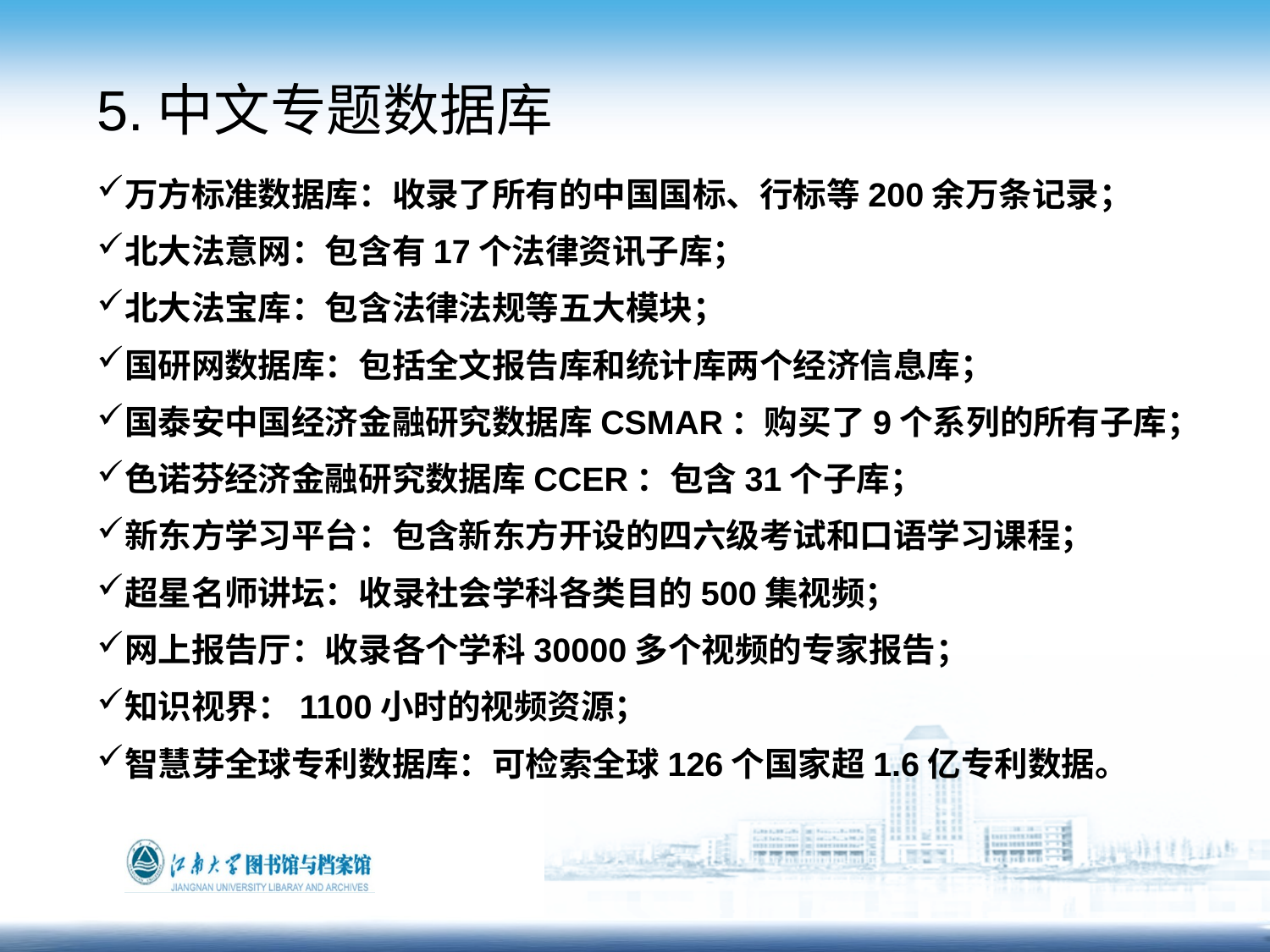

5.中文专题数据库
万方标准数据库：收录了所有的中国国标、行标等200余万条记录；
北大法意网：包含有17个法律资讯子库；
北大法宝库：包含法律法规等五大模块；
国研网数据库：包括全文报告库和统计库两个经济信息库；
国泰安中国经济金融研究数据库CSMAR：购买了9个系列的所有子库；
色诺芬经济金融研究数据库CCER：包含31个子库；
新东方学习平台：包含新东方开设的四六级考试和口语学习课程；
超星名师讲坛：收录社会学科各类目的500集视频；
网上报告厅：收录各个学科30000多个视频的专家报告；
知识视界：1100小时的视频资源；
智慧芽全球专利数据库：可检索全球126个国家超1.6亿专利数据。